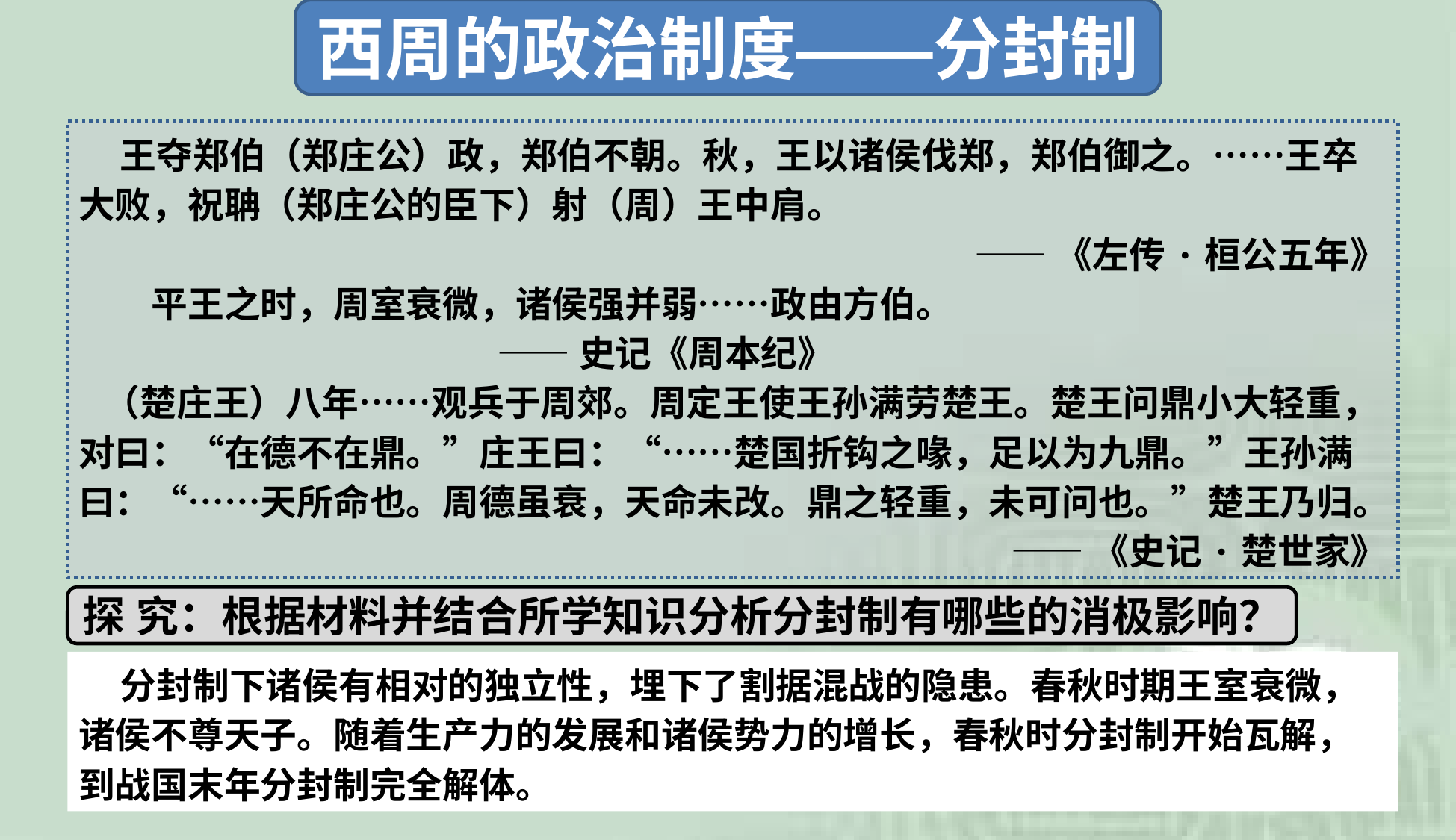

西周的政治制度——分封制
    王夺郑伯（郑庄公）政，郑伯不朝。秋，王以诸侯伐郑，郑伯御之。……王卒大败，祝聃（郑庄公的臣下）射（周）王中肩。
  ——《左传·桓公五年》
　　平王之时，周室衰微，诸侯强并弱……政由方伯。
                                                   ——史记《周本纪》
  （楚庄王）八年……观兵于周郊。周定王使王孙满劳楚王。楚王问鼎小大轻重，对曰：“在德不在鼎。”庄王曰：“……楚国折钩之喙，足以为九鼎。”王孙满曰：“……天所命也。周德虽衰，天命未改。鼎之轻重，未可问也。”楚王乃归。
——《史记·楚世家》
探 究：根据材料并结合所学知识分析分封制有哪些的消极影响？
    分封制下诸侯有相对的独立性，埋下了割据混战的隐患。春秋时期王室衰微，诸侯不尊天子。随着生产力的发展和诸侯势力的增长，春秋时分封制开始瓦解，到战国末年分封制完全解体。